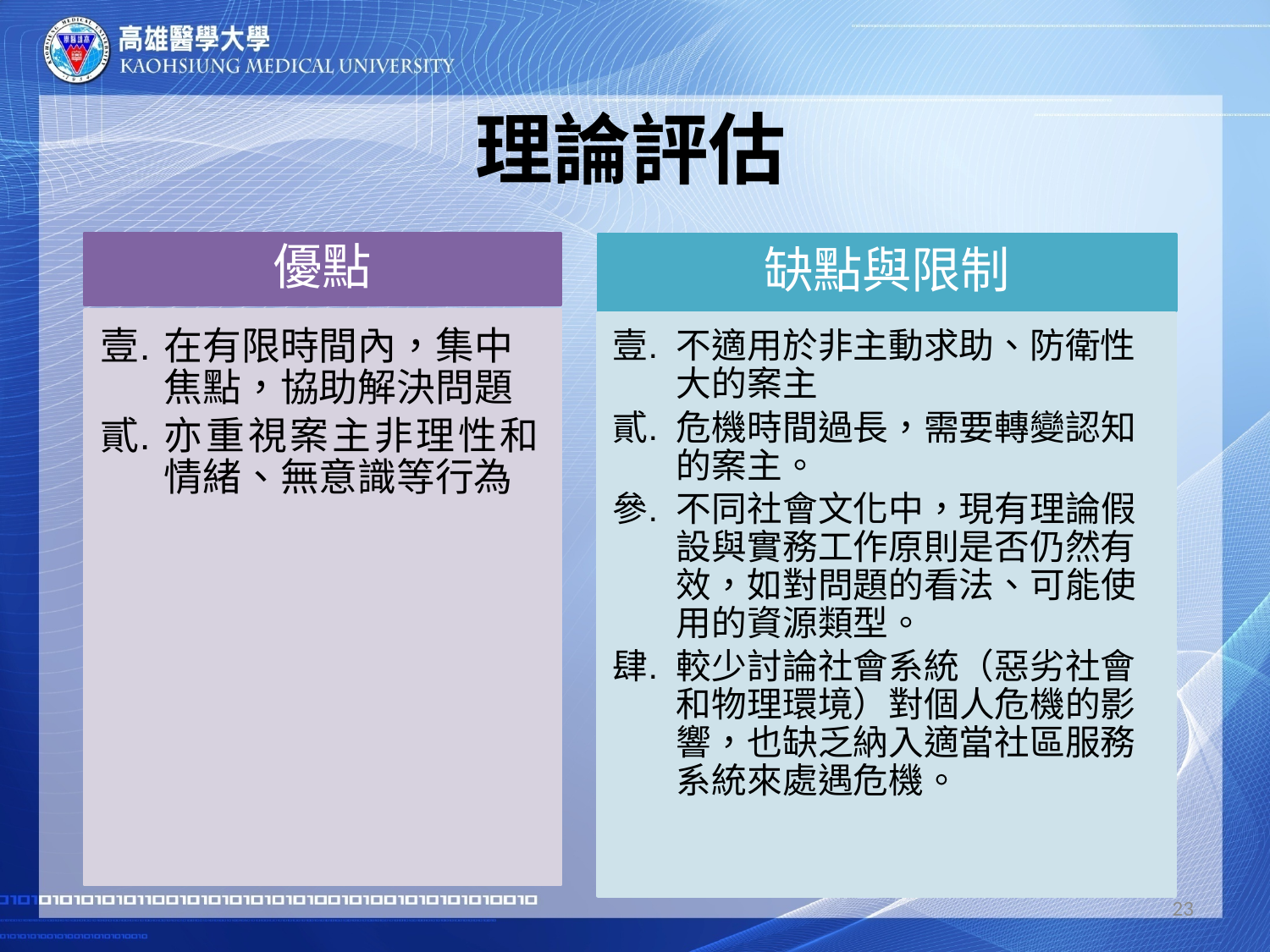

# 理論評估
優點
缺點與限制
在有限時間內，集中焦點，協助解決問題
亦重視案主非理性和情緒、無意識等行為
不適用於非主動求助、防衛性大的案主
危機時間過長，需要轉變認知的案主。
不同社會文化中，現有理論假設與實務工作原則是否仍然有效，如對問題的看法、可能使用的資源類型。
較少討論社會系統（惡劣社會和物理環境）對個人危機的影響，也缺乏納入適當社區服務系統來處遇危機。
23